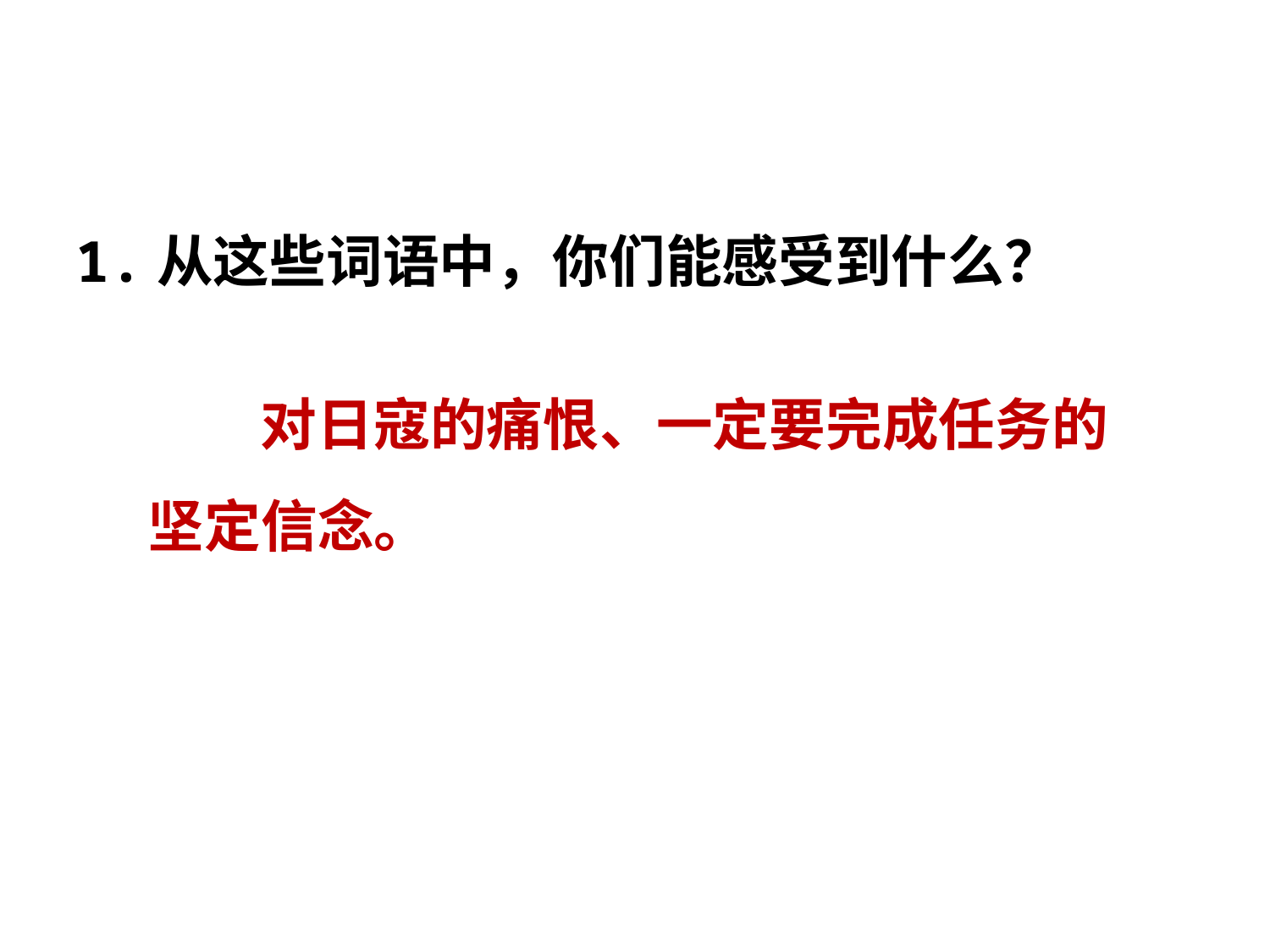

1.从这些词语中，你们能感受到什么？
对日寇的痛恨、一定要完成任务的坚定信念。